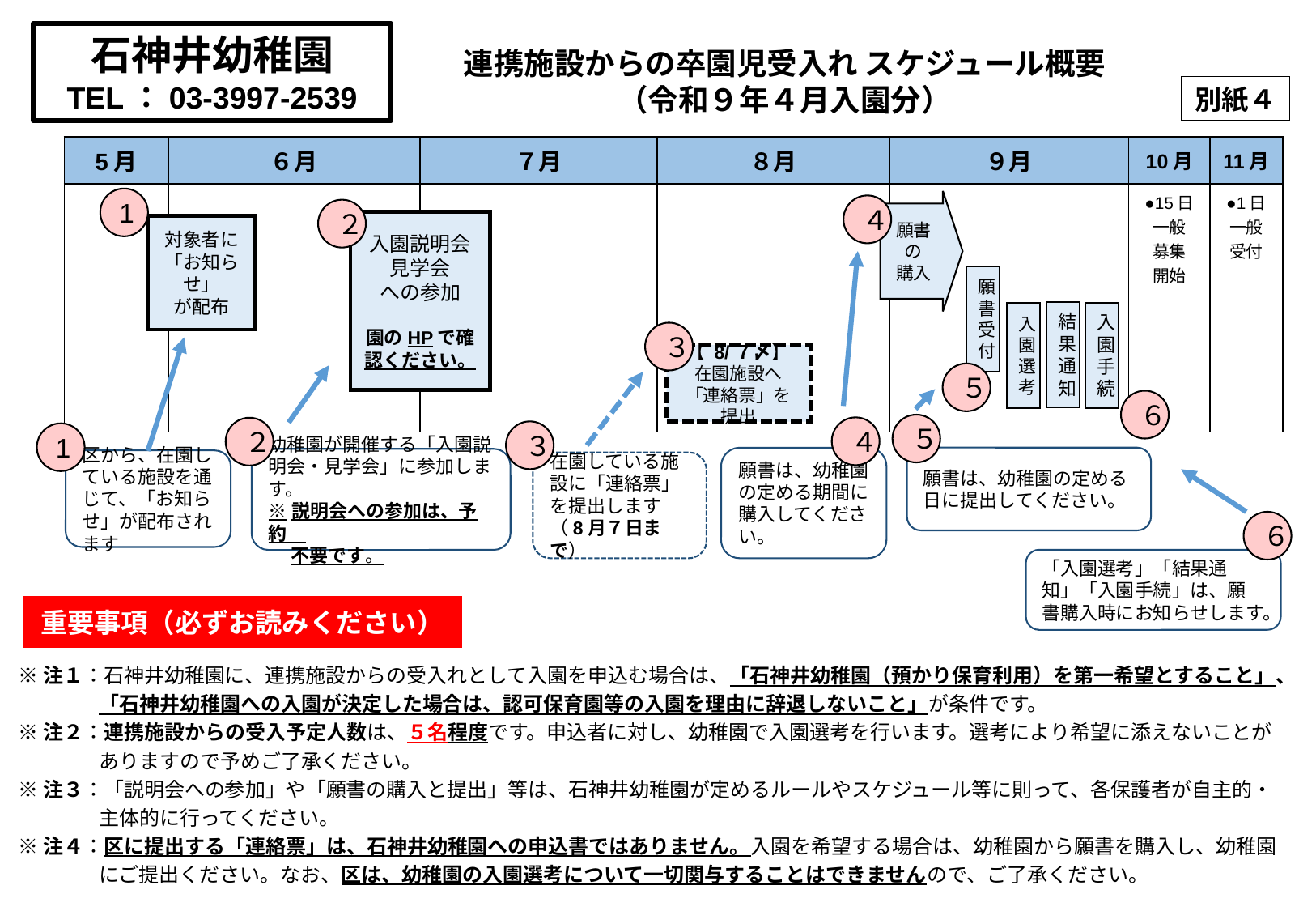

石神井幼稚園
TEL：03-3997-2539
連携施設からの卒園児受入れ スケジュール概要
（令和９年４月入園分）
別紙４
|  |  | 5月 | ６月 | ７月 | ８月 | ９月 | 10月 | 11月 |
| --- | --- | --- | --- | --- | --- | --- | --- | --- |
|  |  |  |  |  |  |  | ●15日 一般 募集 開始 | ●1日 一般 受付 |
|  |  |  |  |  |  |  |  |  |
1
願書の
購入
４
２
入園説明会見学会
への参加

園のHPで確認ください。
対象者に
「お知らせ」
が配布
願書受付
結果通知
入園手続
入園選考
３
【 8/７〆】
在園施設へ
「連絡票」を提出
５
６
５
４
２
３
1
願書は、幼稚園の定める日に提出してください。
願書は、幼稚園の定める期間に購入してください。
幼稚園が開催する「入園説明会・見学会」に参加します。
※説明会への参加は、予約
　 不要です。
区から、在園している施設を通じて、「お知らせ」が配布されます
在園している施設に「連絡票」を提出します
（8月７日まで）
６
「入園選考」「結果通知」「入園手続」は、願書購入時にお知らせします。
重要事項（必ずお読みください）
※注１：石神井幼稚園に、連携施設からの受入れとして入園を申込む場合は、「石神井幼稚園（預かり保育利用）を第一希望とすること」、
　　　　「石神井幼稚園への入園が決定した場合は、認可保育園等の入園を理由に辞退しないこと」が条件です。
※注２：連携施設からの受入予定人数は、５名程度です。申込者に対し、幼稚園で入園選考を行います。選考により希望に添えないことが
　　　　ありますので予めご了承ください。
※注３：「説明会への参加」や「願書の購入と提出」等は、石神井幼稚園が定めるルールやスケジュール等に則って、各保護者が自主的・
　　　　主体的に行ってください。
※注４：区に提出する「連絡票」は、石神井幼稚園への申込書ではありません。入園を希望する場合は、幼稚園から願書を購入し、幼稚園
　　　　にご提出ください。なお、区は、幼稚園の入園選考について一切関与することはできませんので、ご了承ください。